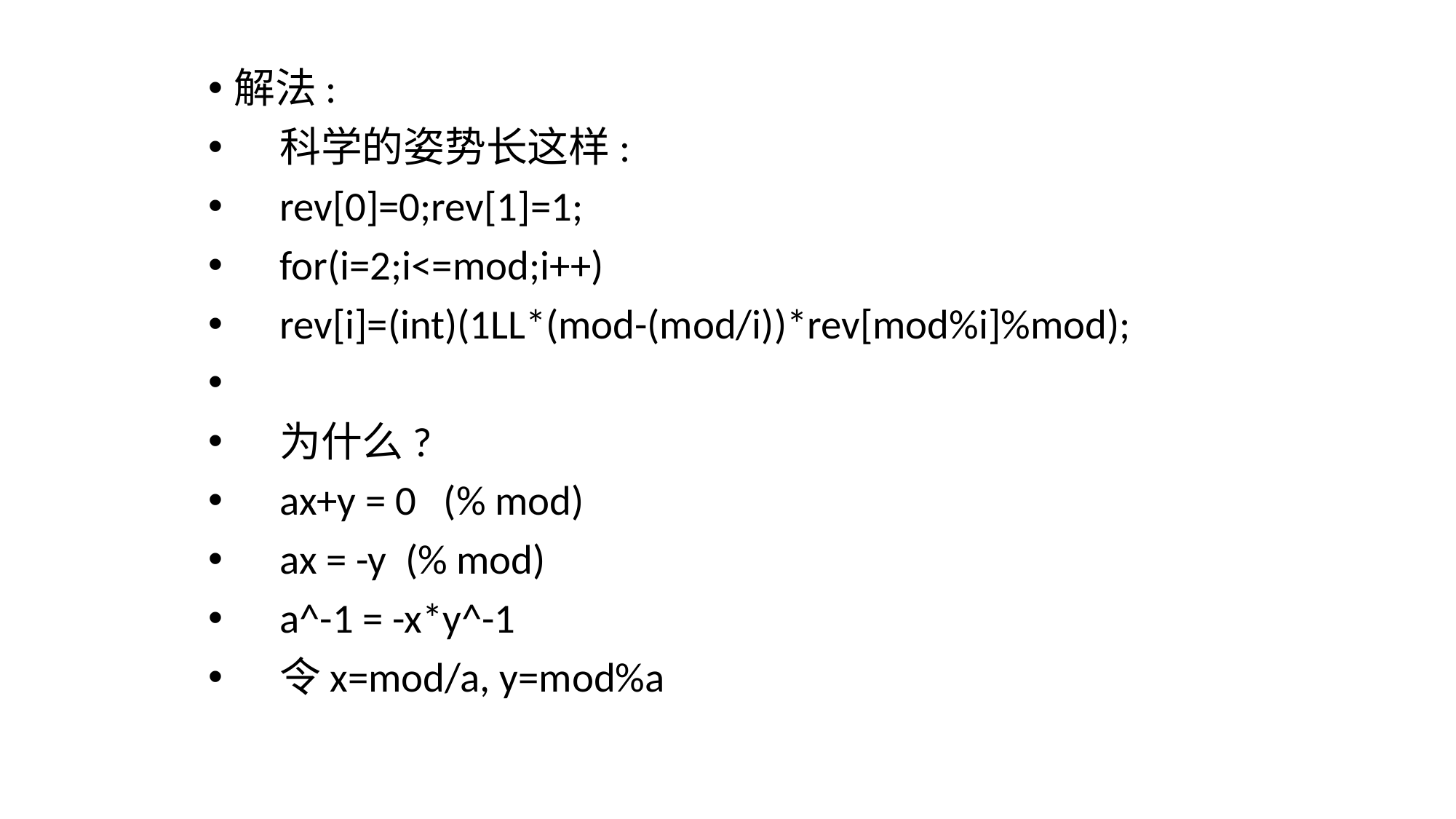

# 解法:
	科学的姿势长这样:
	rev[0]=0;rev[1]=1;
	for(i=2;i<=mod;i++)
		rev[i]=(int)(1LL*(mod-(mod/i))*rev[mod%i]%mod);

	为什么?
		ax+y = 0   (% mod)
    		ax = -y  (% mod)
    		a^-1 = -x*y^-1
	令x=mod/a, y=mod%a